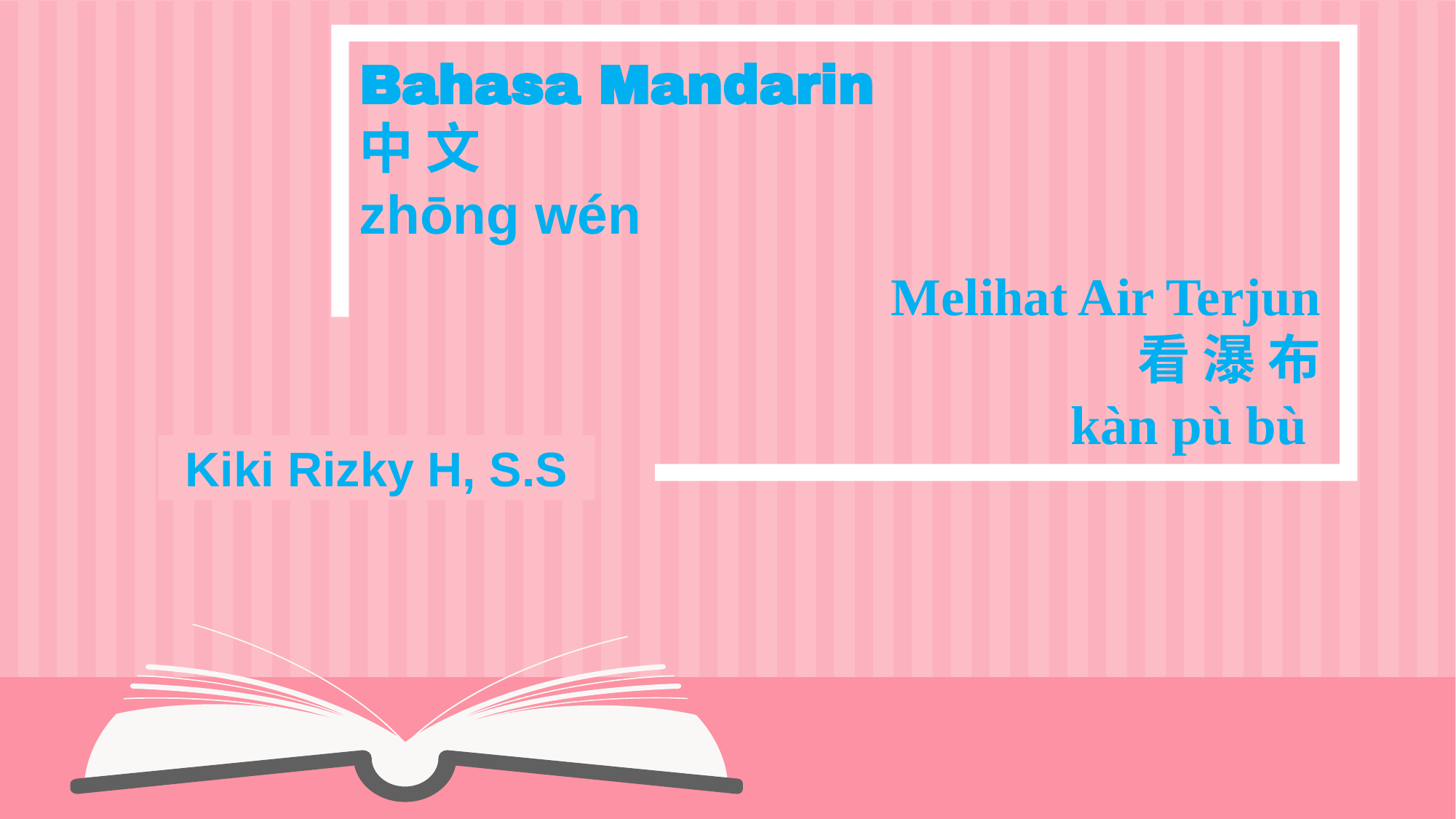

Bahasa Mandarin
中 文
zhōng wén
Melihat Air Terjun
看 瀑 布
kàn pù bù
Kiki Rizky H, S.S